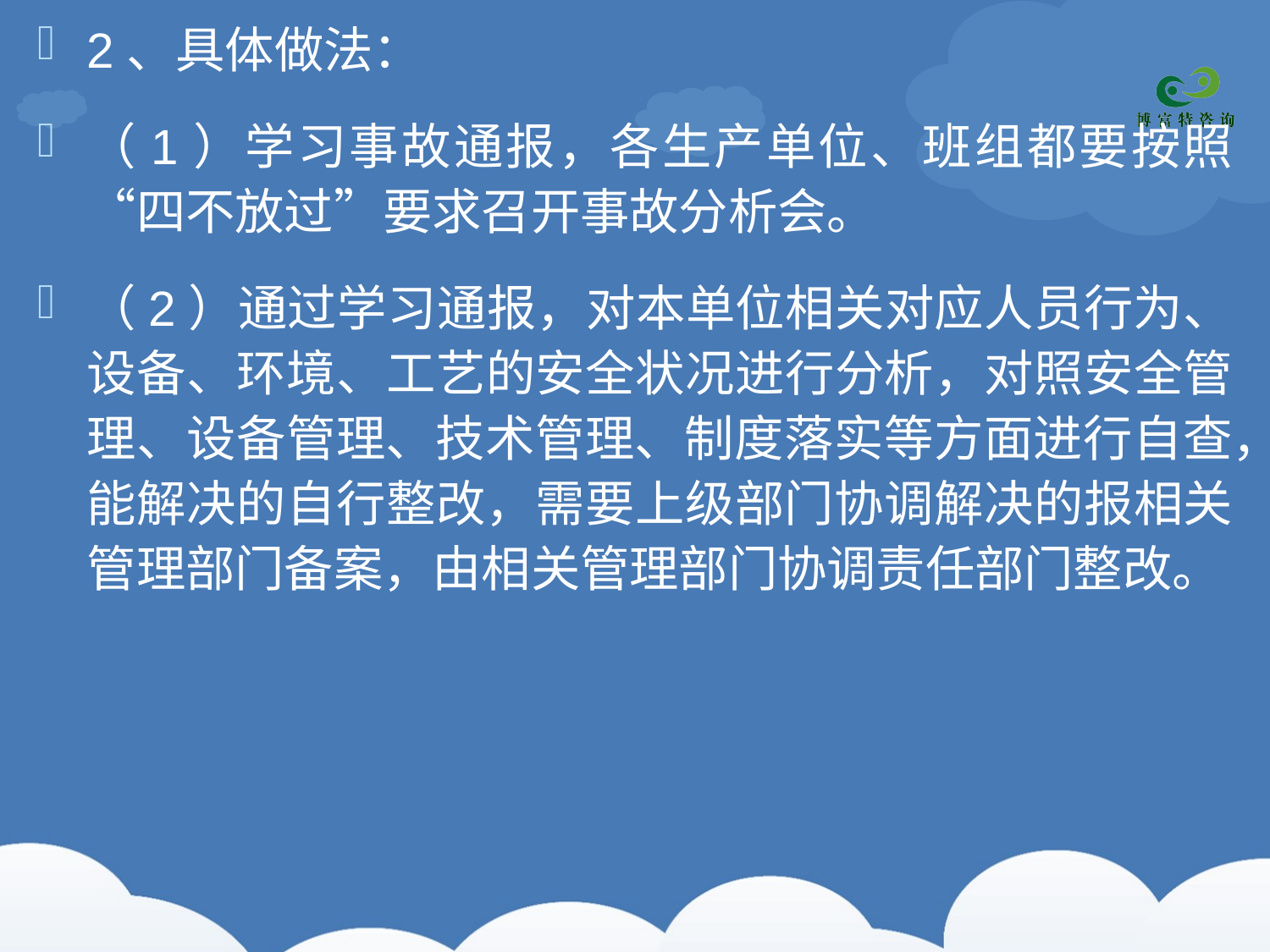

2、具体做法：
（1）学习事故通报，各生产单位、班组都要按照“四不放过”要求召开事故分析会。
（2）通过学习通报，对本单位相关对应人员行为、设备、环境、工艺的安全状况进行分析，对照安全管理、设备管理、技术管理、制度落实等方面进行自查，能解决的自行整改，需要上级部门协调解决的报相关管理部门备案，由相关管理部门协调责任部门整改。